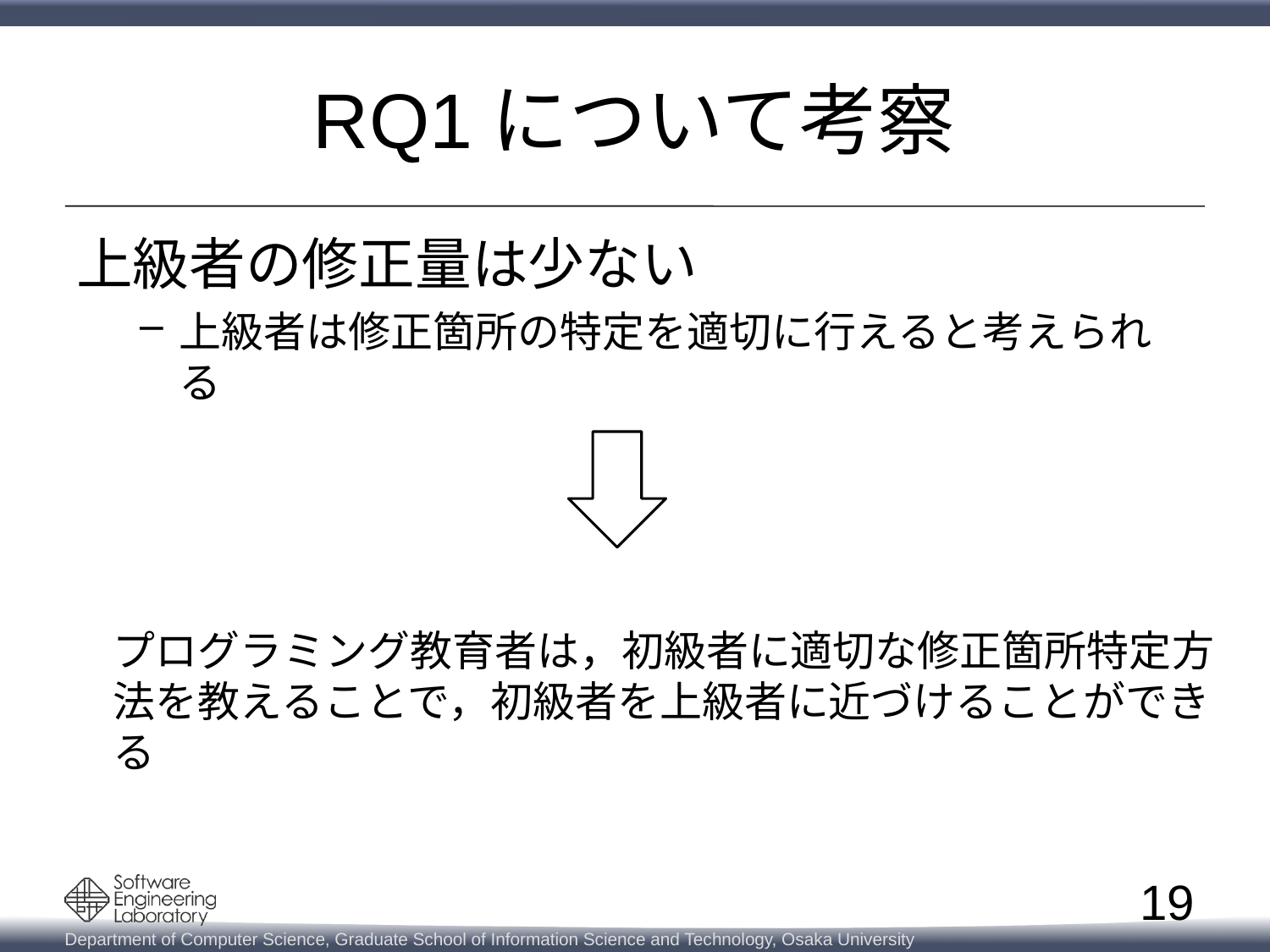

# RQ1について考察
上級者の修正量は少ない
上級者は修正箇所の特定を適切に行えると考えられる

プログラミング教育者は，初級者に適切な修正箇所特定方法を教えることで，初級者を上級者に近づけることができる
19